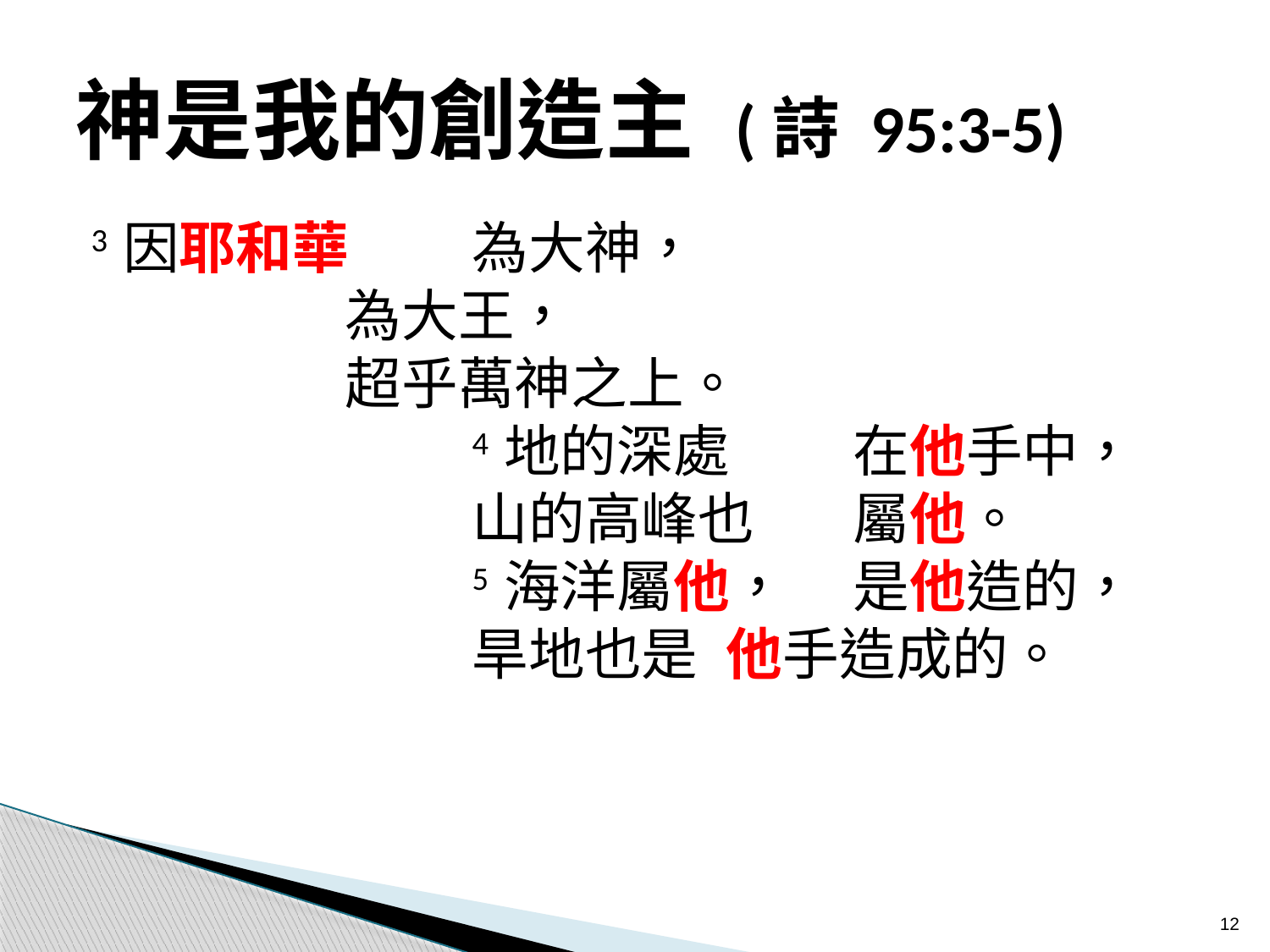

# 神是我的創造主 (詩 95:3-5)
3 因耶和華 	為大神，
		為大王，
		超乎萬神之上。
			4 地的深處	在他手中，
			山的高峰也	屬他。
			5 海洋屬他，	是他造的，
			旱地也是	他手造成的。

12